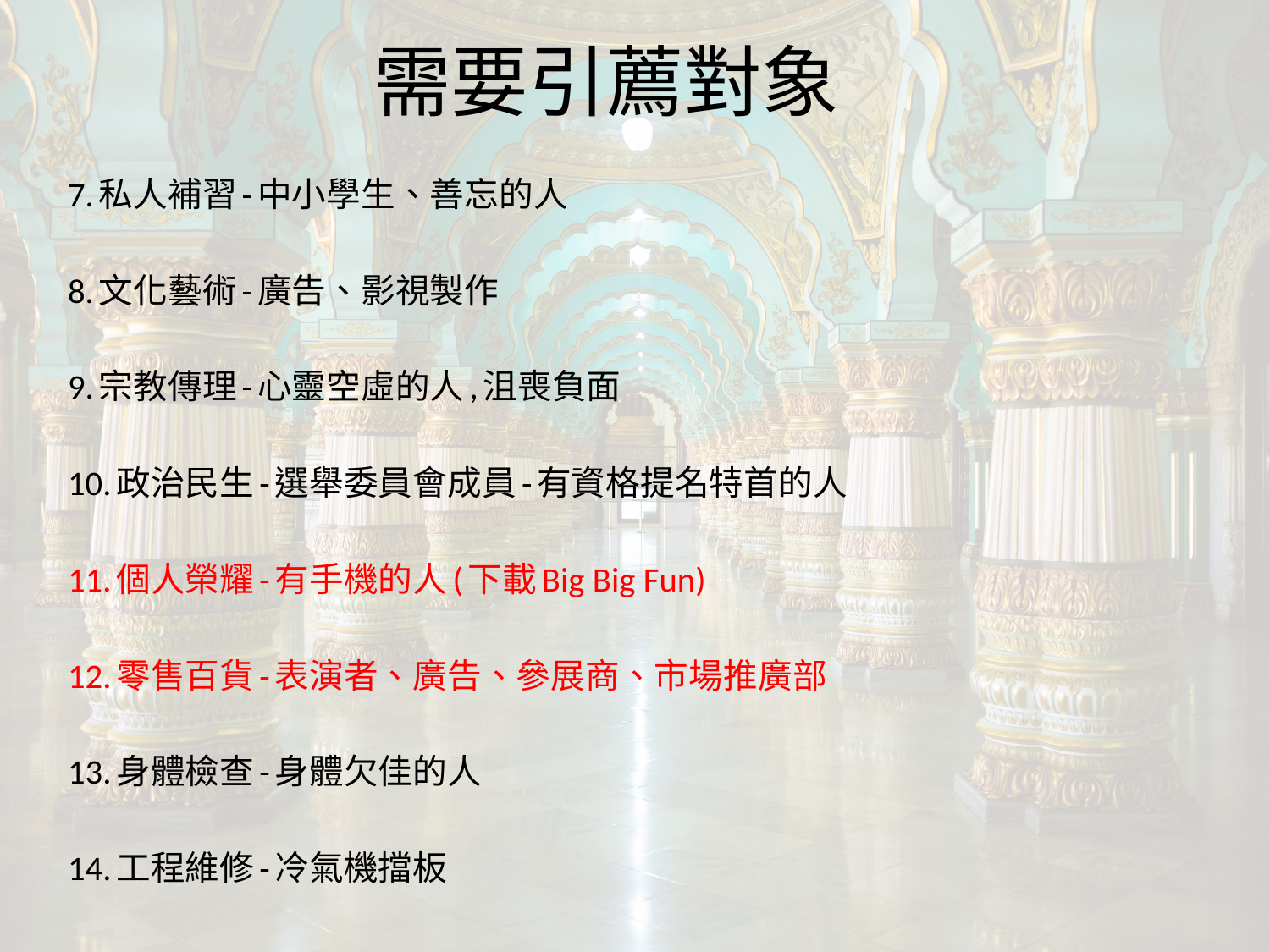

需要引薦對象

7.私人補習-中小學生、善忘的人

8.文化藝術-廣告、影視製作

9.宗教傳理-心靈空虛的人,沮喪負面

10.政治民生-選舉委員會成員-有資格提名特首的人

11.個人榮耀-有手機的人(下載Big Big Fun)

12.零售百貨-表演者、廣告、參展商、市場推廣部

13.身體檢查-身體欠佳的人

14.工程維修-冷氣機擋板